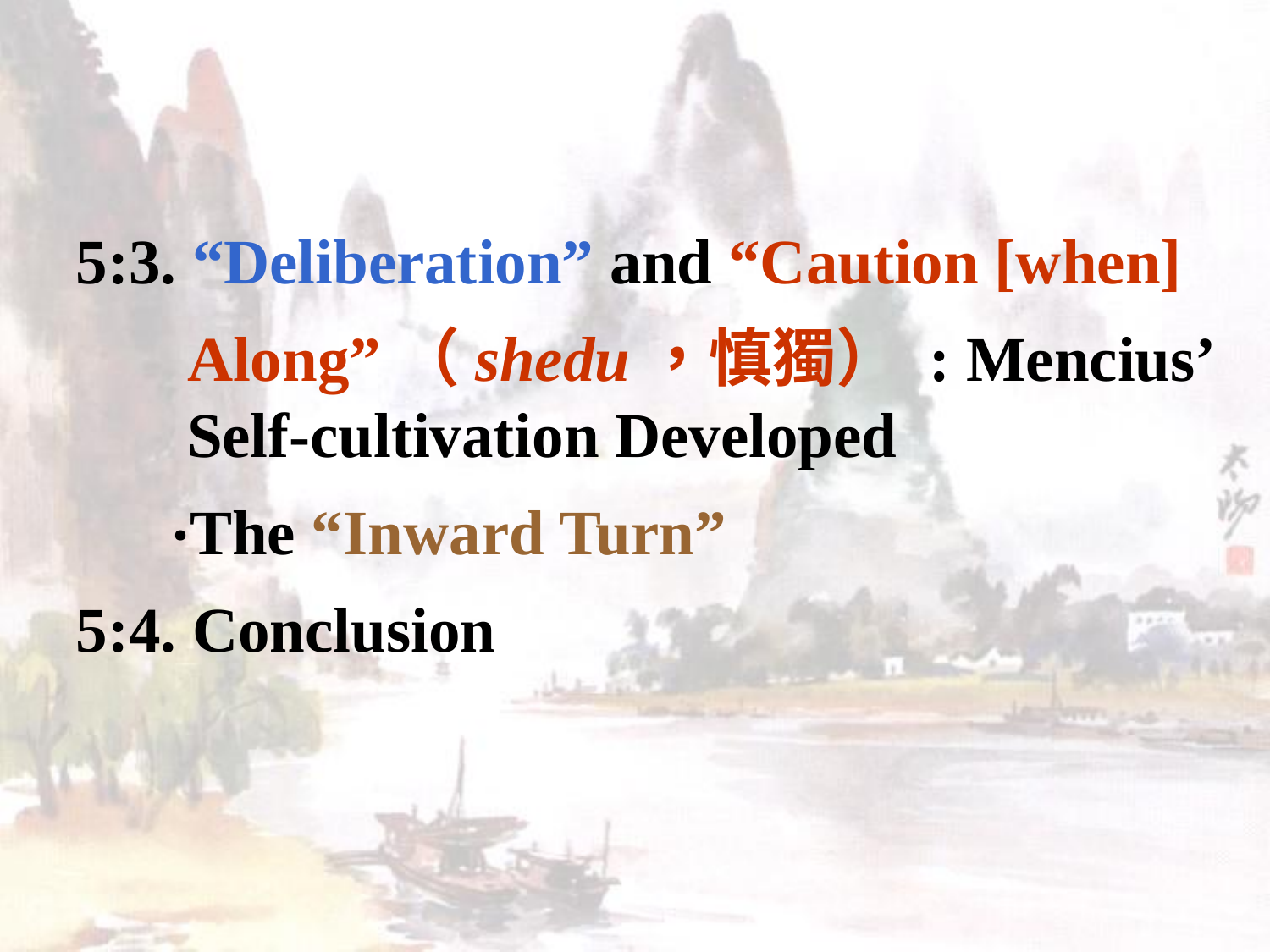

5:3. “Deliberation” and “Caution [when]
           Along”（shedu，慎獨） : Mencius’
           Self-cultivation Developed
          ‧The “Inward Turn”
    5:4. Conclusion